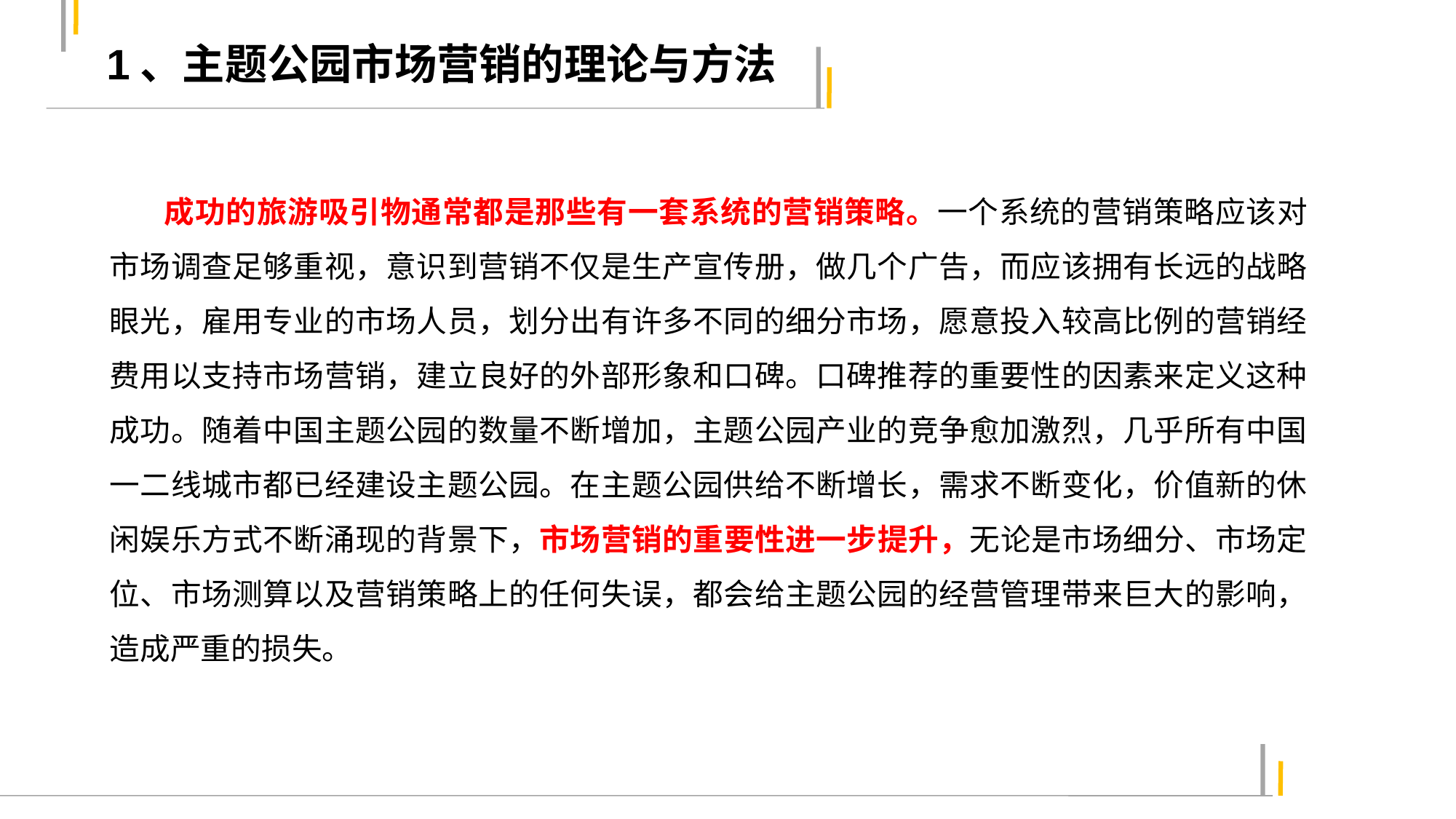

1、主题公园市场营销的理论与方法

成功的旅游吸引物通常都是那些有一套系统的营销策略。一个系统的营销策略应该对市场调查足够重视，意识到营销不仅是生产宣传册，做几个广告，而应该拥有长远的战略眼光，雇用专业的市场人员，划分出有许多不同的细分市场，愿意投入较高比例的营销经费用以支持市场营销，建立良好的外部形象和口碑。口碑推荐的重要性的因素来定义这种成功。随着中国主题公园的数量不断增加，主题公园产业的竞争愈加激烈，几乎所有中国一二线城市都已经建设主题公园。在主题公园供给不断增长，需求不断变化，价值新的休闲娱乐方式不断涌现的背景下，市场营销的重要性进一步提升，无论是市场细分、市场定位、市场测算以及营销策略上的任何失误，都会给主题公园的经营管理带来巨大的影响，造成严重的损失。